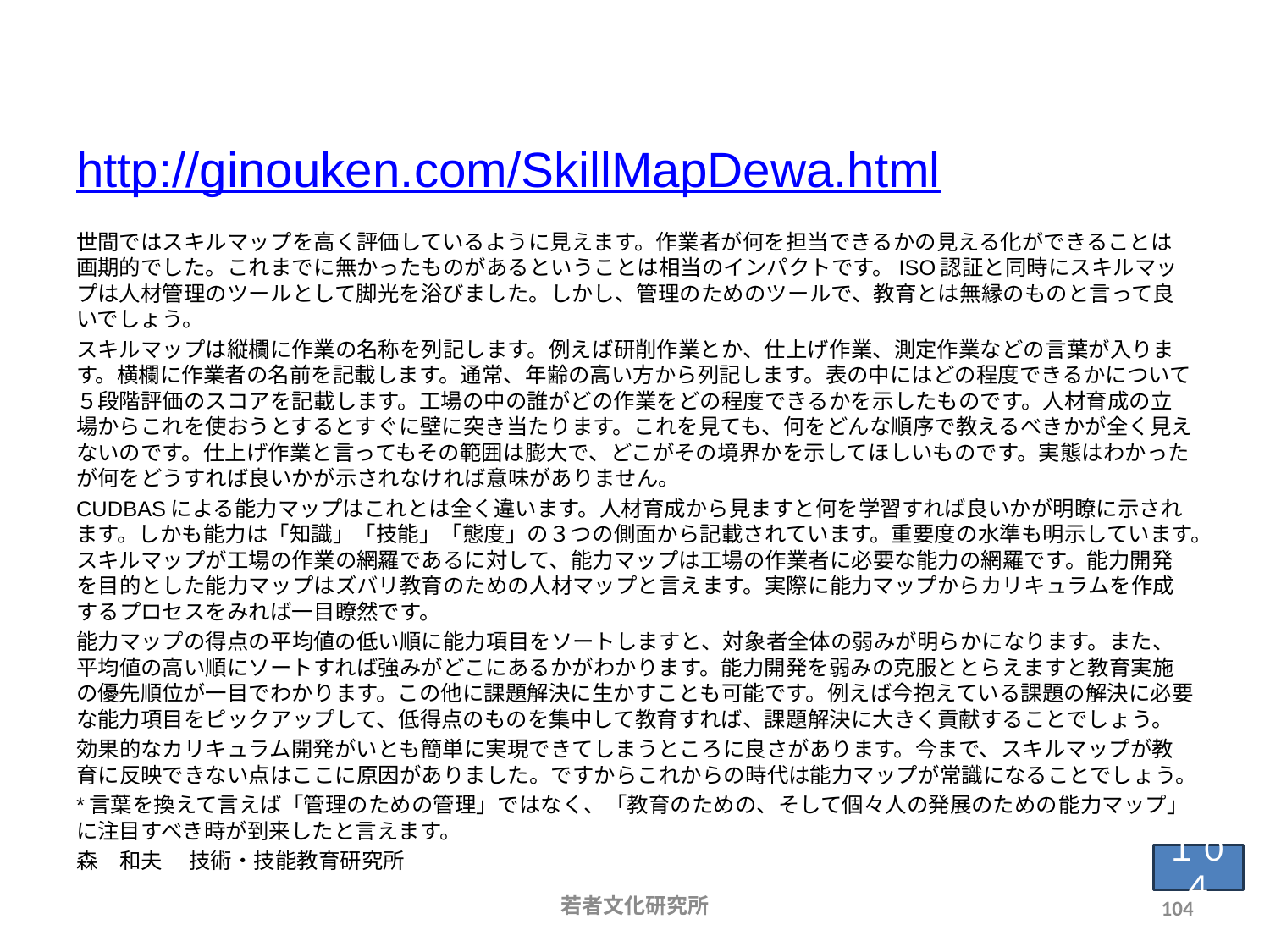

# スキルマップでは人材育成ができない http://ginouken.com/SkillMapDewa.html
世間ではスキルマップを高く評価しているように見えます。作業者が何を担当できるかの見える化ができることは画期的でした。これまでに無かったものがあるということは相当のインパクトです。ISO認証と同時にスキルマップは人材管理のツールとして脚光を浴びました。しかし、管理のためのツールで、教育とは無縁のものと言って良いでしょう。
スキルマップは縦欄に作業の名称を列記します。例えば研削作業とか、仕上げ作業、測定作業などの言葉が入ります。横欄に作業者の名前を記載します。通常、年齢の高い方から列記します。表の中にはどの程度できるかについて５段階評価のスコアを記載します。工場の中の誰がどの作業をどの程度できるかを示したものです。人材育成の立場からこれを使おうとするとすぐに壁に突き当たります。これを見ても、何をどんな順序で教えるべきかが全く見えないのです。仕上げ作業と言ってもその範囲は膨大で、どこがその境界かを示してほしいものです。実態はわかったが何をどうすれば良いかが示されなければ意味がありません。
CUDBASによる能力マップはこれとは全く違います。人材育成から見ますと何を学習すれば良いかが明瞭に示されます。しかも能力は「知識」「技能」「態度」の３つの側面から記載されています。重要度の水準も明示しています。スキルマップが工場の作業の網羅であるに対して、能力マップは工場の作業者に必要な能力の網羅です。能力開発を目的とした能力マップはズバリ教育のための人材マップと言えます。実際に能力マップからカリキュラムを作成するプロセスをみれば一目瞭然です。
能力マップの得点の平均値の低い順に能力項目をソートしますと、対象者全体の弱みが明らかになります。また、平均値の高い順にソートすれば強みがどこにあるかがわかります。能力開発を弱みの克服ととらえますと教育実施の優先順位が一目でわかります。この他に課題解決に生かすことも可能です。例えば今抱えている課題の解決に必要な能力項目をピックアップして、低得点のものを集中して教育すれば、課題解決に大きく貢献することでしょう。
効果的なカリキュラム開発がいとも簡単に実現できてしまうところに良さがあります。今まで、スキルマップが教育に反映できない点はここに原因がありました。ですからこれからの時代は能力マップが常識になることでしょう。
*言葉を換えて言えば「管理のための管理」ではなく、「教育のための、そして個々人の発展のための能力マップ」に注目すべき時が到来したと言えます。
森　和夫 　技術・技能教育研究所
１０４
若者文化研究所
104